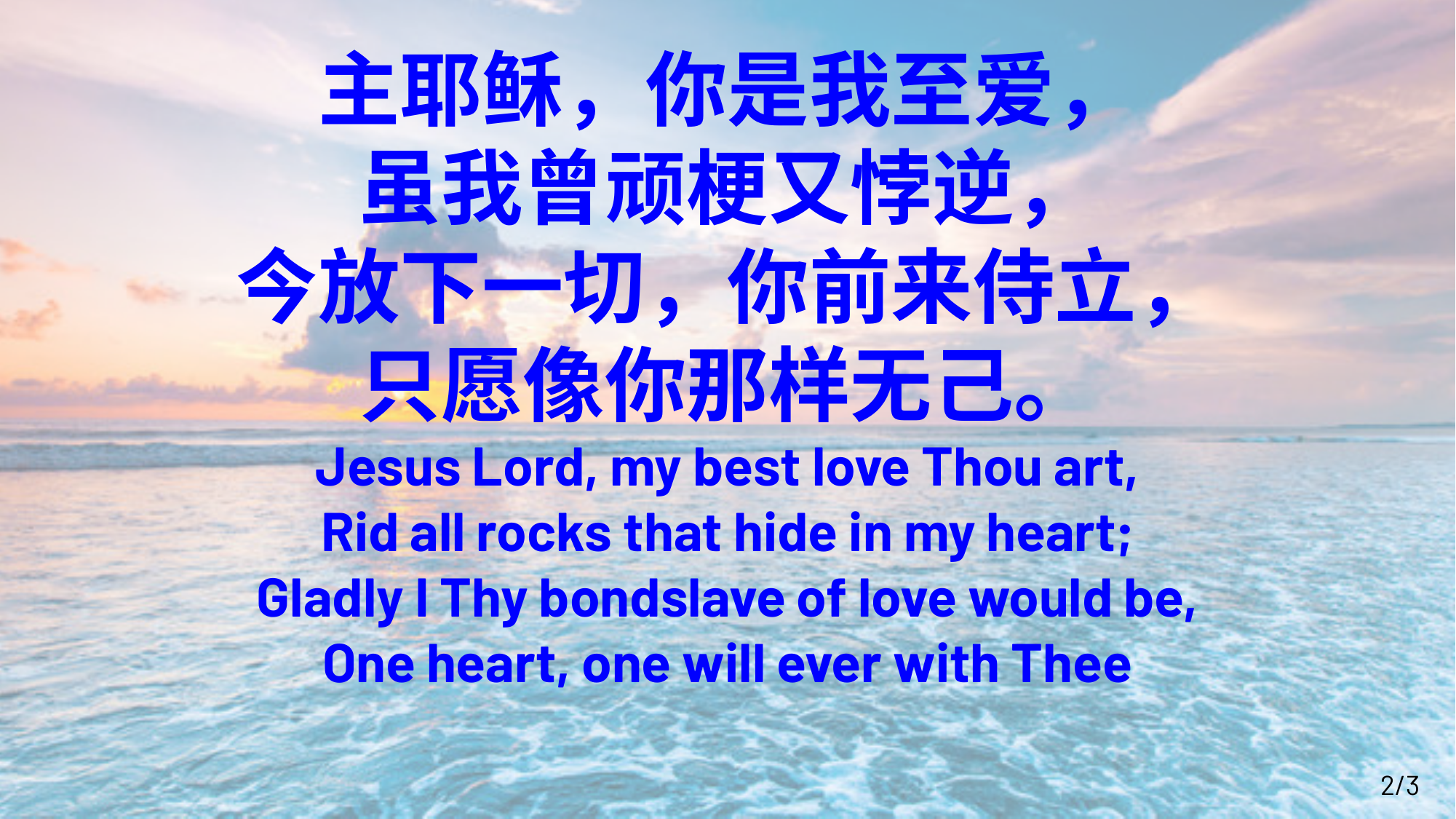

主耶稣，你是我至爱，
虽我曾顽梗又悖逆，
今放下一切，你前来侍立，
只愿像你那样无己。
Jesus Lord, my best love Thou art,
Rid all rocks that hide in my heart;
Gladly I Thy bondslave of love would be,
One heart, one will ever with Thee
2/3